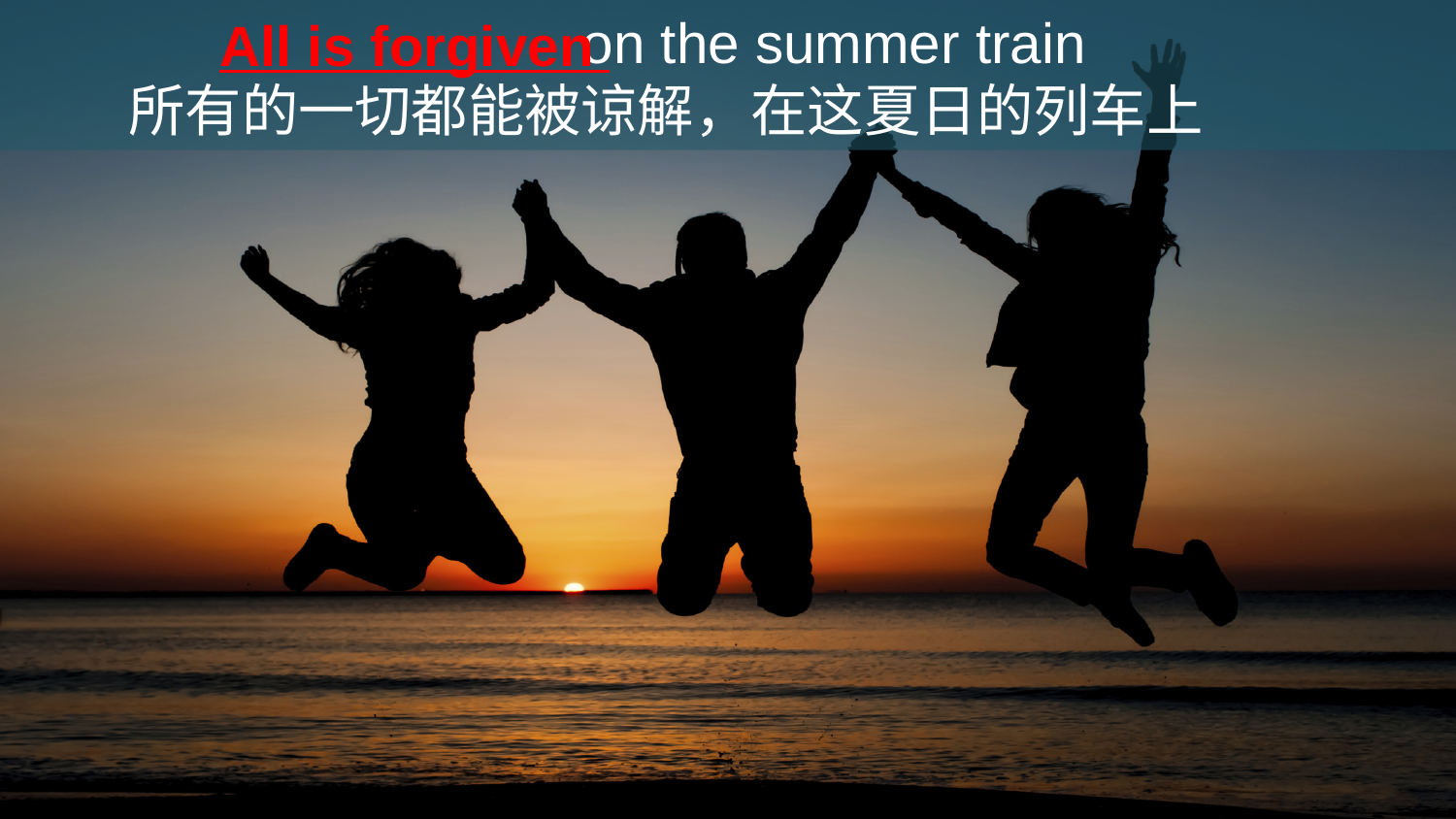

on the summer train
        所有的一切都能被谅解，在这夏日的列车上
All is forgiven